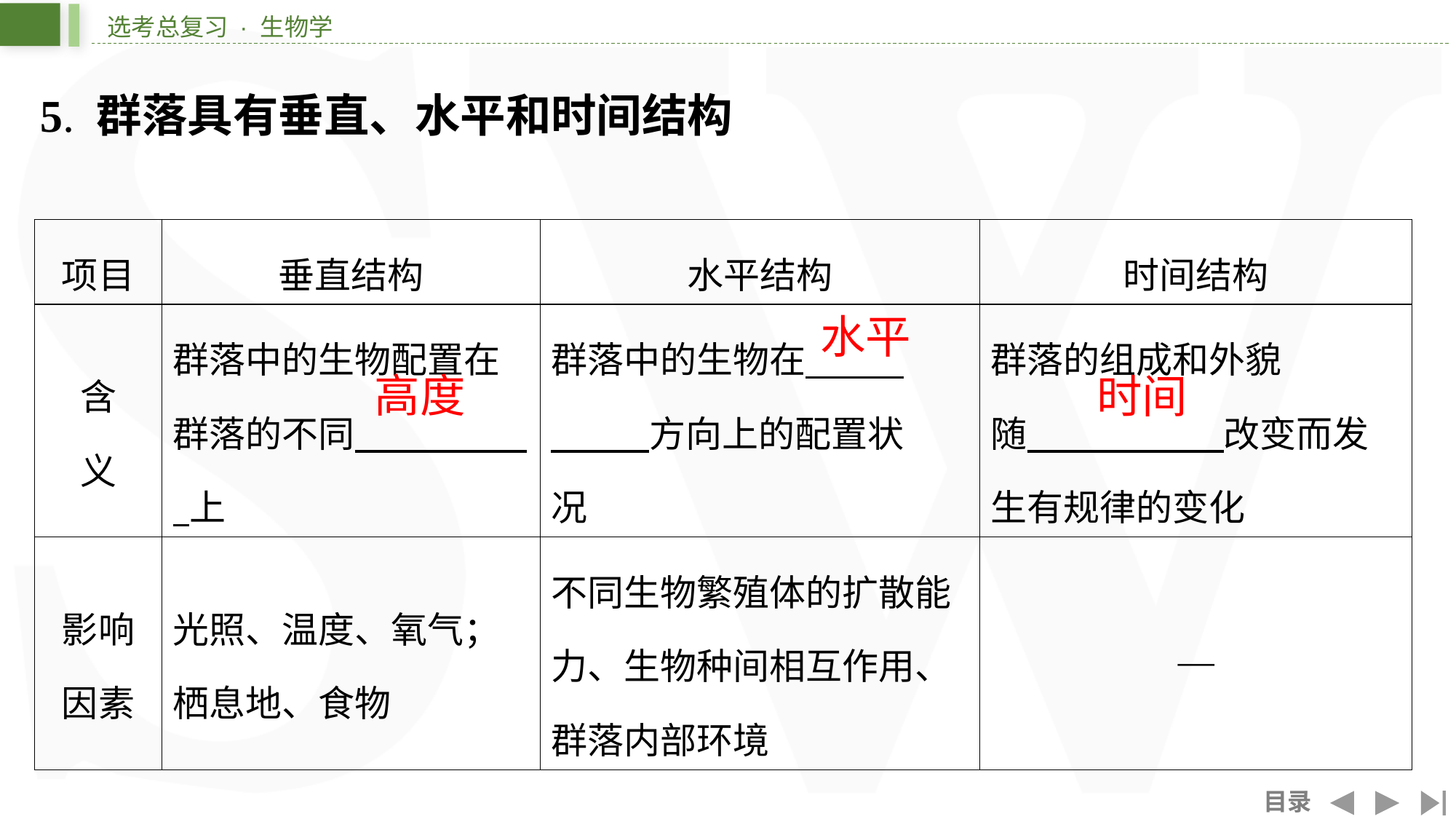

5. 群落具有垂直、水平和时间结构
| 项目 | 垂直结构 | 水平结构 | 时间结构 |
| --- | --- | --- | --- |
| 含 义 | 群落中的生物配置在群落的不同 ⁠上 | 群落中的生物在 ⁠ ⁠方向上的配置状 况 | 群落的组成和外貌 随 ⁠改变而发 生有规律的变化 |
| 影响 因素 | 光照、温度、氧气；栖息地、食物 | 不同生物繁殖体的扩散能力、生物种间相互作用、群落内部环境 | — |
水平
高度
时间